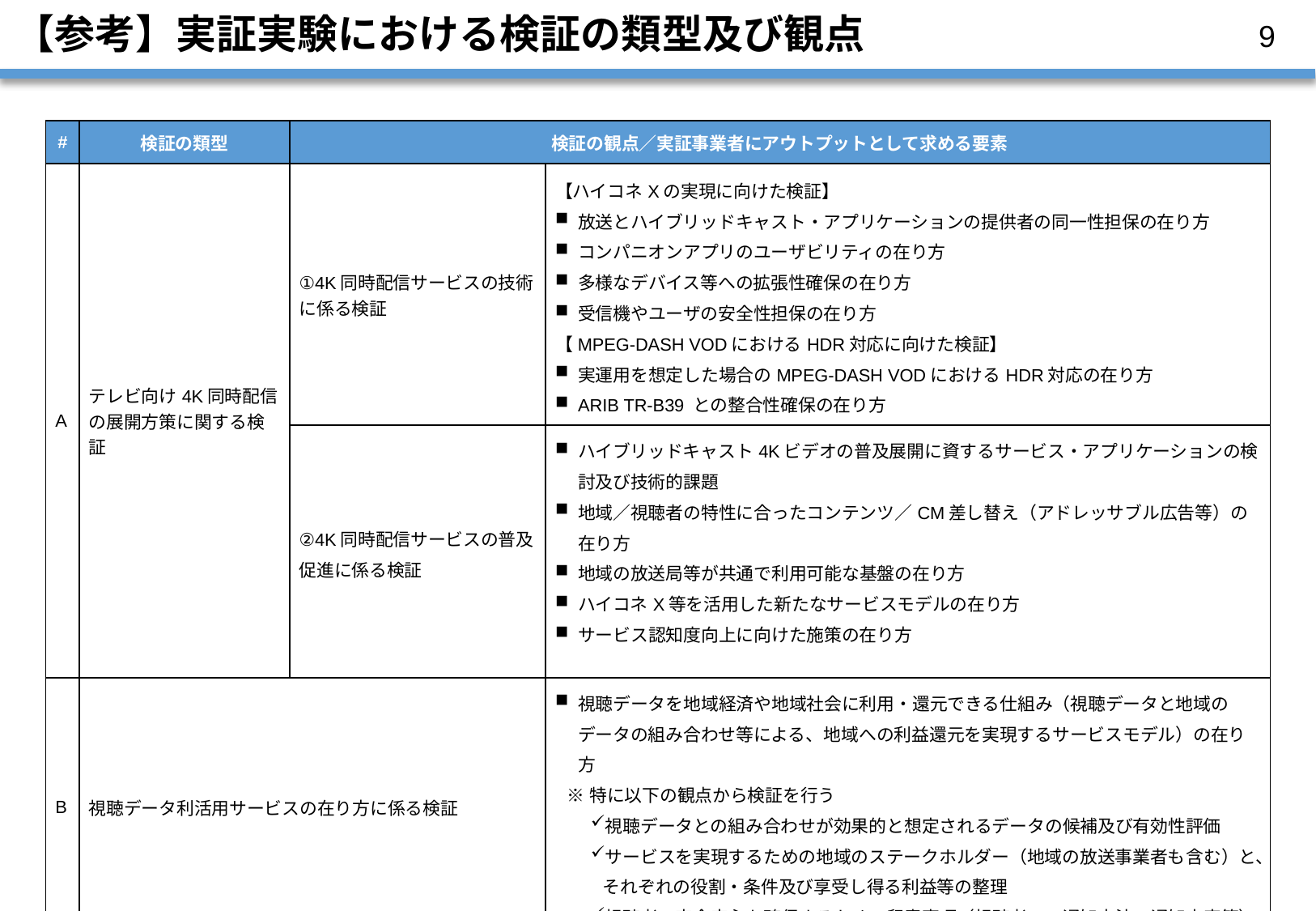

# 【参考】実証実験における検証の類型及び観点
9
| # | 検証の類型 | 検証の観点／実証事業者にアウトプットとして求める要素 |  |
| --- | --- | --- | --- |
| A | テレビ向け4K同時配信の展開方策に関する検証 | ①4K同時配信サービスの技術に係る検証 | 【ハイコネXの実現に向けた検証】 放送とハイブリッドキャスト・アプリケーションの提供者の同一性担保の在り方 コンパニオンアプリのユーザビリティの在り方 多様なデバイス等への拡張性確保の在り方 受信機やユーザの安全性担保の在り方　 【MPEG-DASH VODにおけるHDR対応に向けた検証】 実運用を想定した場合のMPEG-DASH VODにおけるHDR対応の在り方 ARIB TR-B39 との整合性確保の在り方 |
|  |  | ②4K同時配信サービスの普及促進に係る検証 | ハイブリッドキャスト4Kビデオの普及展開に資するサービス・アプリケーションの検討及び技術的課題 地域／視聴者の特性に合ったコンテンツ／CM差し替え（アドレッサブル広告等）の在り方 地域の放送局等が共通で利用可能な基盤の在り方 ハイコネX等を活用した新たなサービスモデルの在り方 サービス認知度向上に向けた施策の在り方 |
| B | 視聴データ利活用サービスの在り方に係る検証 |  | 視聴データを地域経済や地域社会に利用・還元できる仕組み（視聴データと地域のデータの組み合わせ等による、地域への利益還元を実現するサービスモデル）の在り方 ※特に以下の観点から検証を行う 視聴データとの組み合わせが効果的と想定されるデータの候補及び有効性評価 サービスを実現するための地域のステークホルダー（地域の放送事業者も含む）と、それぞれの役割・条件及び享受し得る利益等の整理 視聴者の安全安心を確保するための留意事項（視聴者への通知方法・通知内容等） |